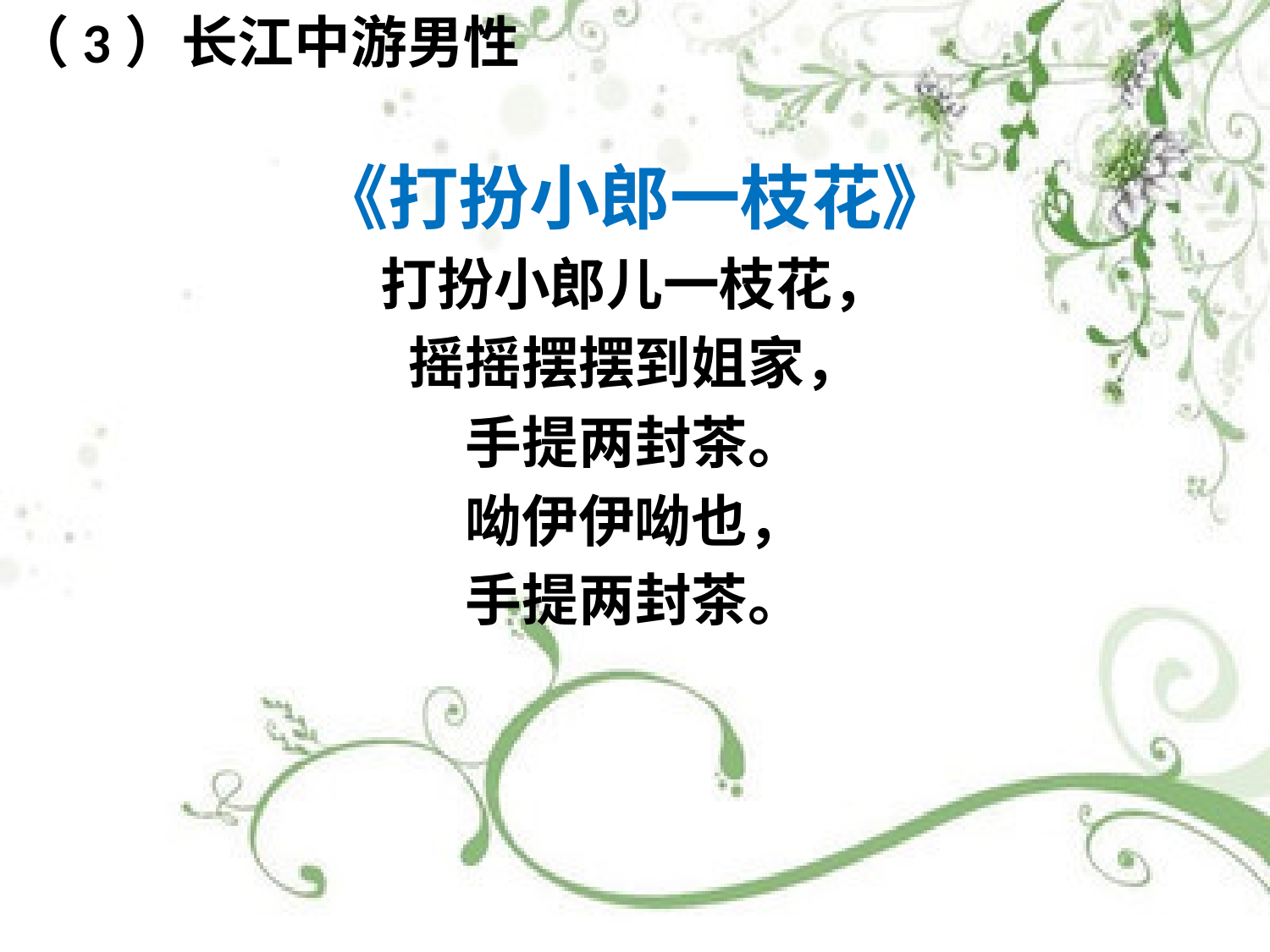

（3）长江中游男性

《打扮小郎一枝花》
打扮小郎儿一枝花，
摇摇摆摆到姐家，
手提两封茶。
呦伊伊呦也，
手提两封茶。